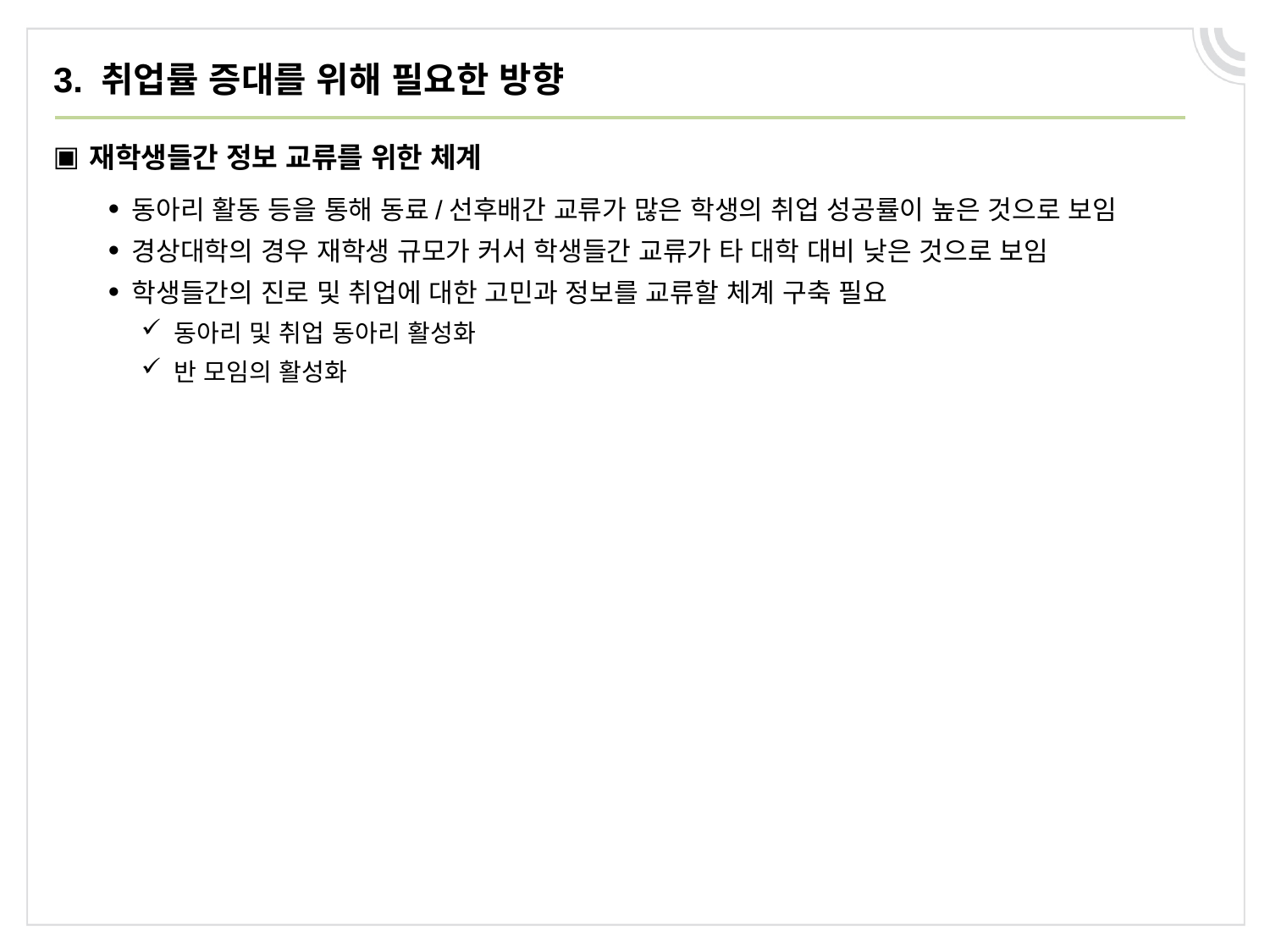

# 3. 취업률 증대를 위해 필요한 방향
재학생들간 정보 교류를 위한 체계
동아리 활동 등을 통해 동료/선후배간 교류가 많은 학생의 취업 성공률이 높은 것으로 보임
경상대학의 경우 재학생 규모가 커서 학생들간 교류가 타 대학 대비 낮은 것으로 보임
학생들간의 진로 및 취업에 대한 고민과 정보를 교류할 체계 구축 필요
동아리 및 취업 동아리 활성화
반 모임의 활성화